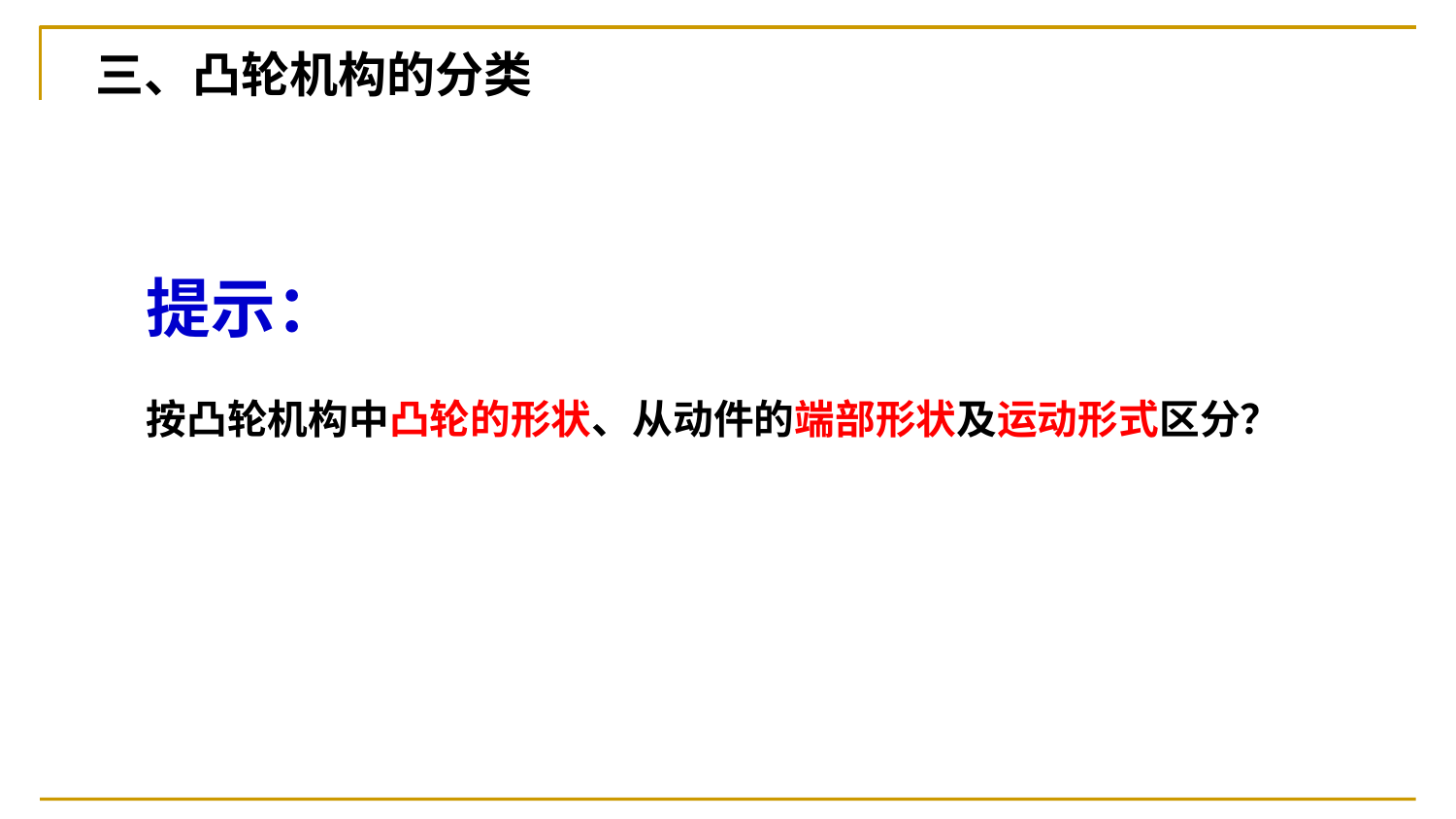

三、凸轮机构的分类
提示：

按凸轮机构中凸轮的形状、从动件的端部形状及运动形式区分？